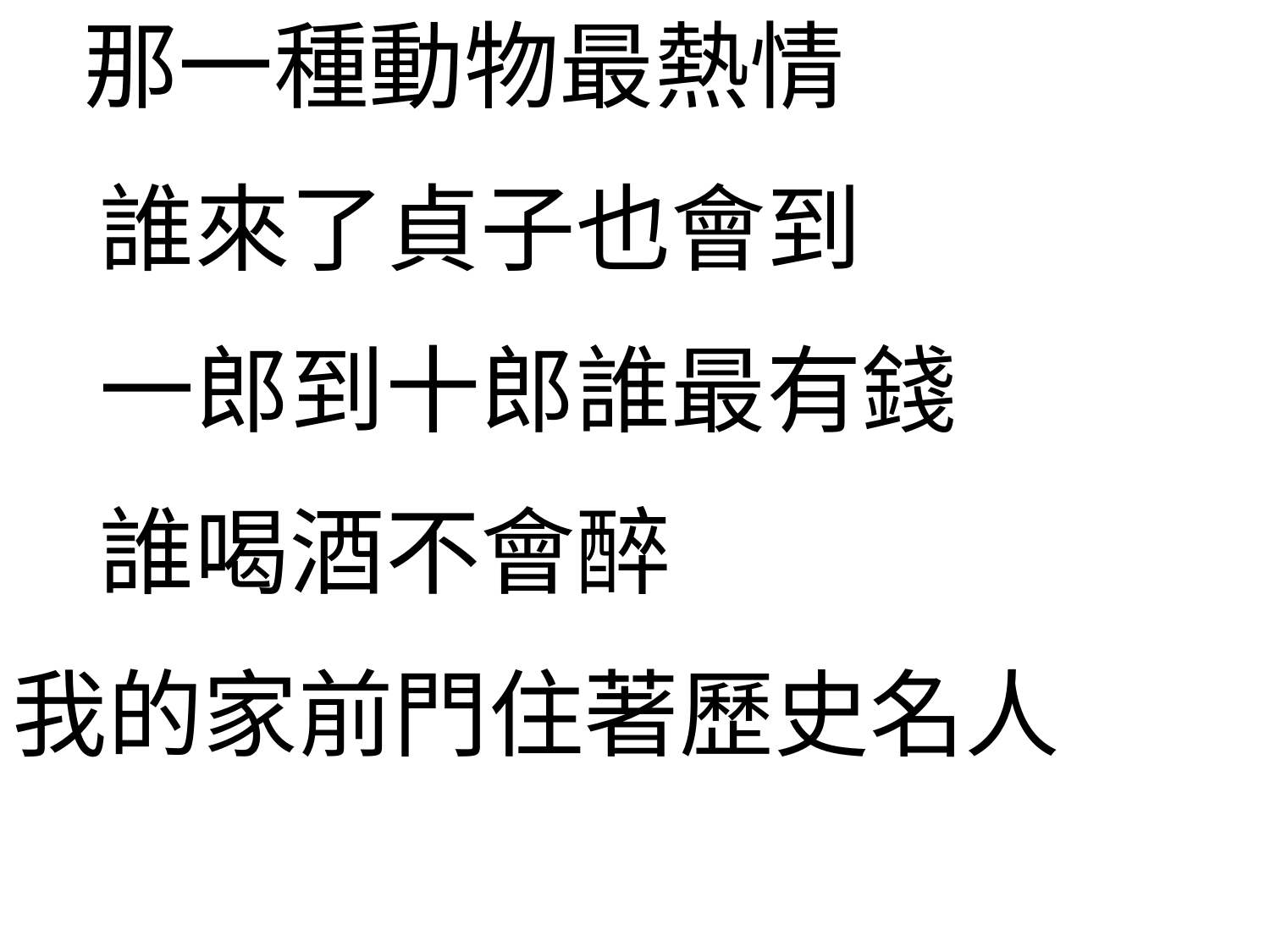

那一種動物最熱情
   誰來了貞子也會到
   一郎到十郎誰最有錢
   誰喝酒不會醉
我的家前門住著歷史名人
1.